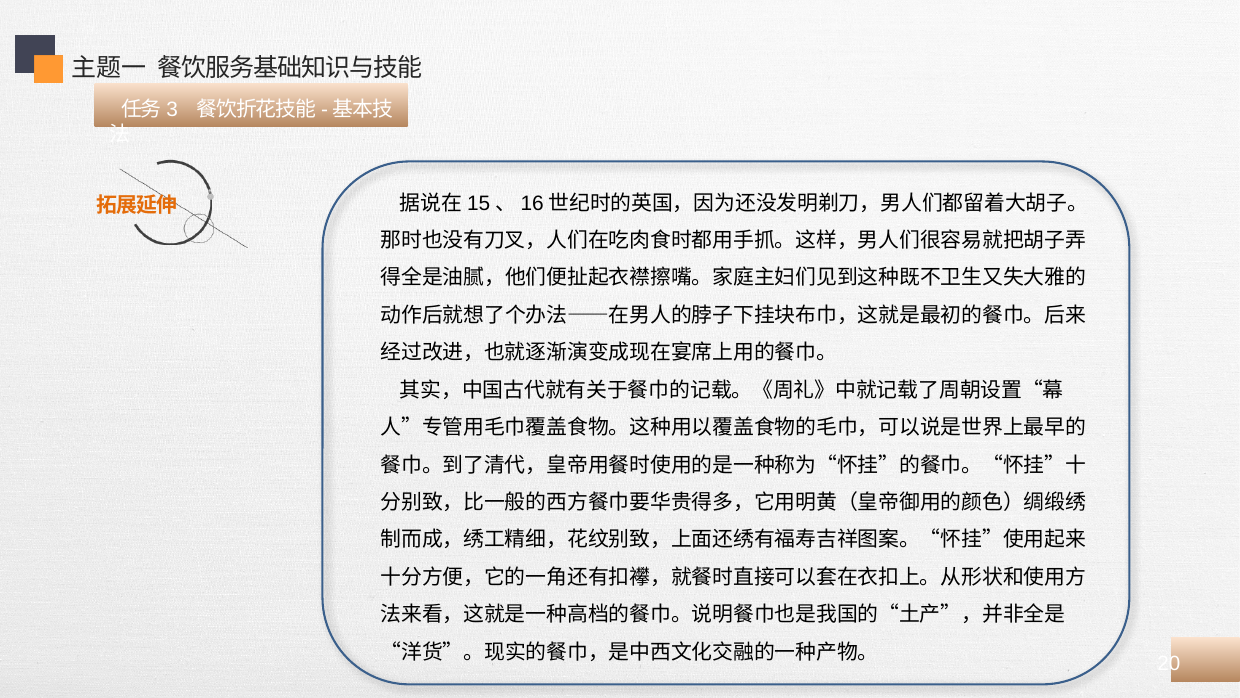

主题一  餐饮服务基础知识与技能

 任务3   餐饮折花技能-基本技法

   据说在15、16世纪时的英国，因为还没发明剃刀，男人们都留着大胡子。那时也没有刀叉，人们在吃肉食时都用手抓。这样，男人们很容易就把胡子弄得全是油腻，他们便扯起衣襟擦嘴。家庭主妇们见到这种既不卫生又失大雅的动作后就想了个办法——在男人的脖子下挂块布巾，这就是最初的餐巾。后来经过改进，也就逐渐演变成现在宴席上用的餐巾。
   其实，中国古代就有关于餐巾的记载。《周礼》中就记载了周朝设置“幕人”专管用毛巾覆盖食物。这种用以覆盖食物的毛巾，可以说是世界上最早的餐巾。到了清代，皇帝用餐时使用的是一种称为“怀挂”的餐巾。“怀挂”十分别致，比一般的西方餐巾要华贵得多，它用明黄（皇帝御用的颜色）绸缎绣制而成，绣工精细，花纹别致，上面还绣有福寿吉祥图案。“怀挂”使用起来十分方便，它的一角还有扣襻，就餐时直接可以套在衣扣上。从形状和使用方法来看，这就是一种高档的餐巾。说明餐巾也是我国的“土产”，并非全是“洋货”。现实的餐巾，是中西文化交融的一种产物。